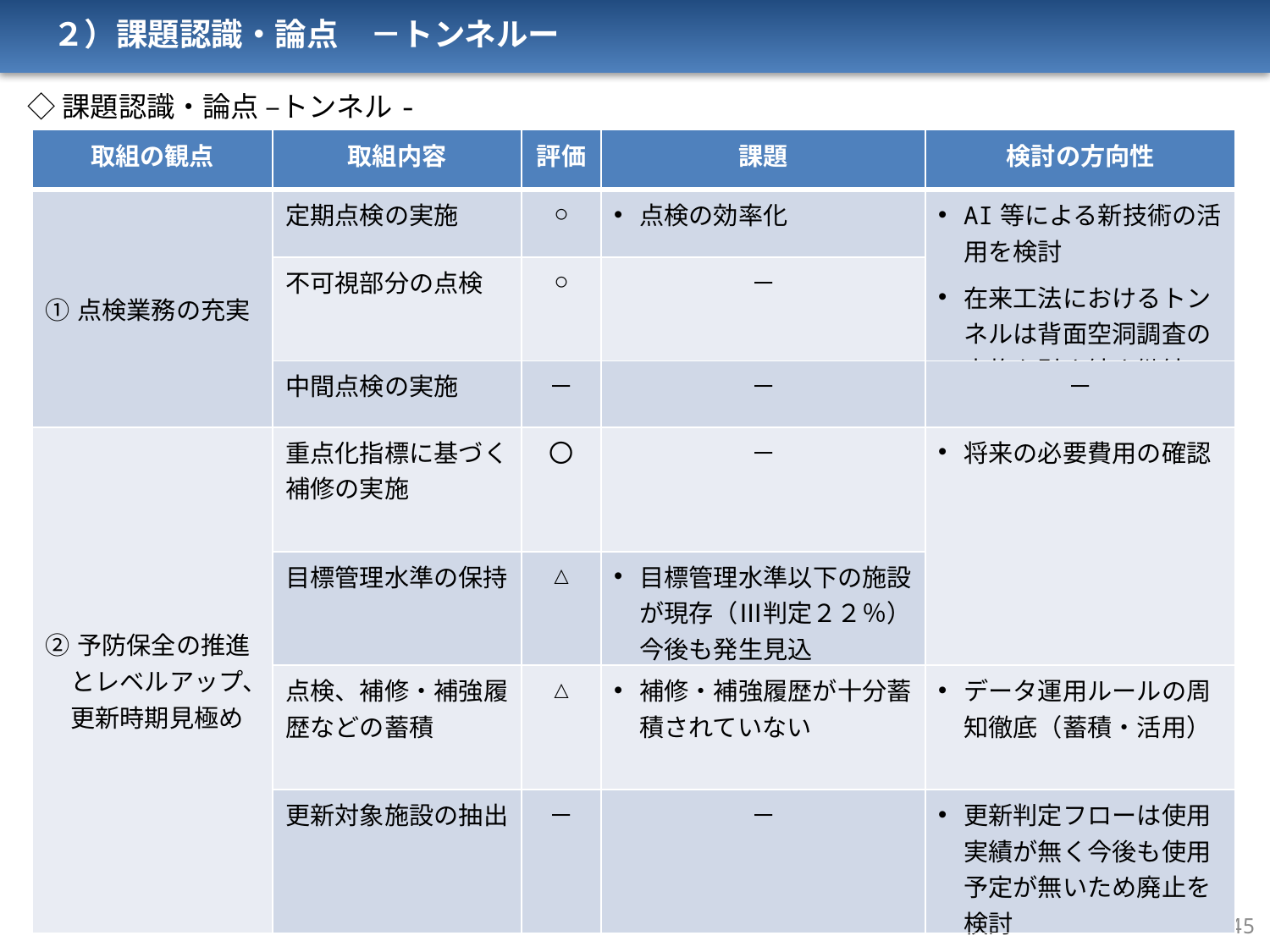

２）課題認識・論点　－トンネルー
◇課題認識・論点 –トンネル-
| 取組の観点 | 取組内容 | 評価 | 課題 | 検討の方向性 |
| --- | --- | --- | --- | --- |
| ①点検業務の充実 | 定期点検の実施 | ○ | 点検の効率化 | AI等による新技術の活用を検討 在来工法におけるトンネルは背面空洞調査の実施を引き続き継続 |
|  | 不可視部分の点検 | ○ | － | AI等による新技術の活用を検討 在来工法におけるトンネルにおいては背面空洞調査の実施徹底 |
|  | 中間点検の実施 | － | － | － |
| ②予防保全の推進とレベルアップ、更新時期見極め | 重点化指標に基づく補修の実施 | 〇 | － | 将来の必要費用の確認 |
|  | 目標管理水準の保持 | △ | 目標管理水準以下の施設が現存（Ⅲ判定２２％）今後も発生見込 |  |
|  | 点検、補修・補強履歴などの蓄積 | △ | 補修・補強履歴が十分蓄積されていない | データ運用ルールの周知徹底（蓄積・活用） |
|  | 更新対象施設の抽出 | － | － | 更新判定フローは使用実績が無く今後も使用予定が無いため廃止を検討 |
45